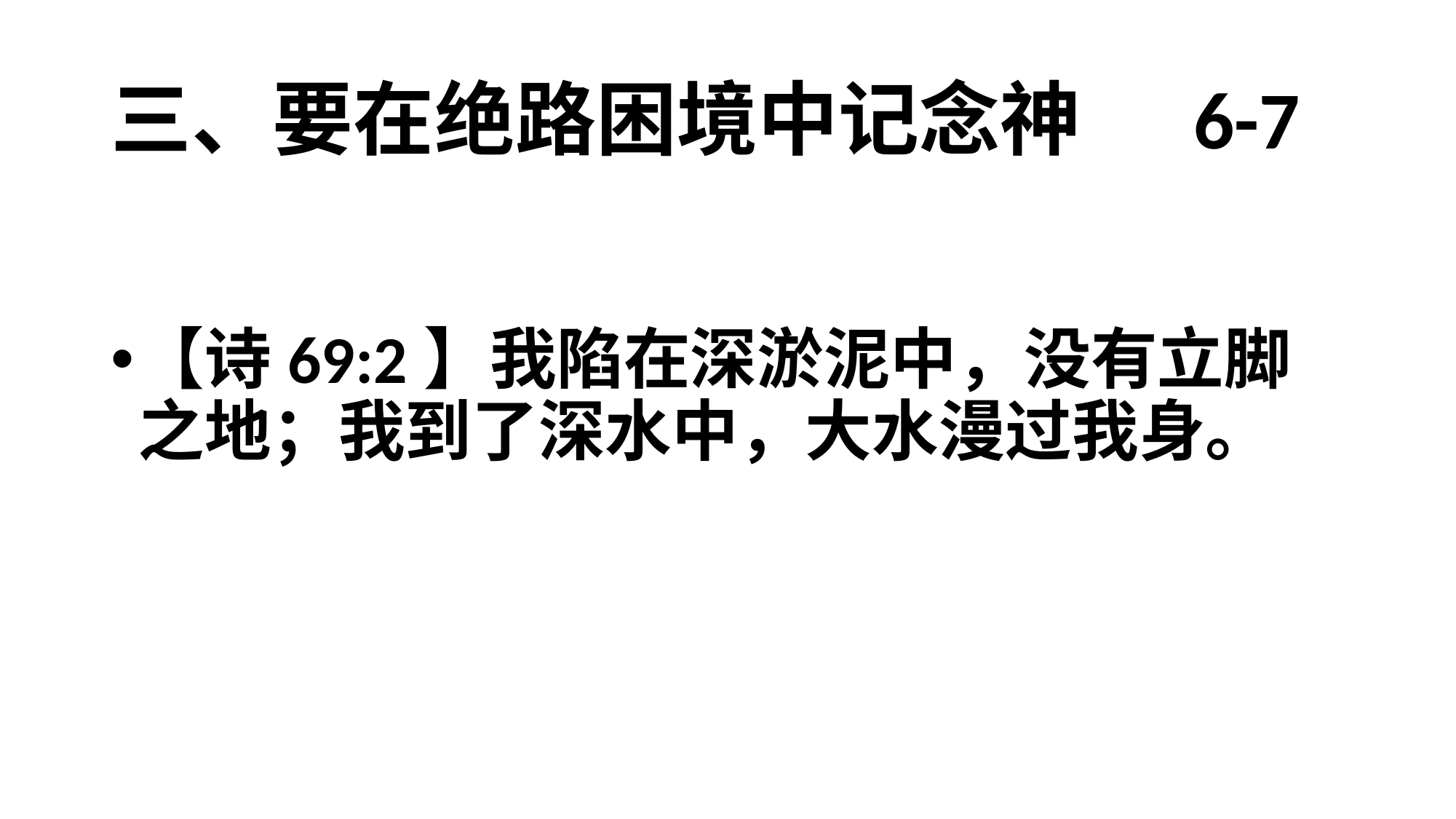

# 三、要在绝路困境中记念神     6-7

【诗69:2】我陷在深淤泥中，没有立脚之地；我到了深水中，大水漫过我身。